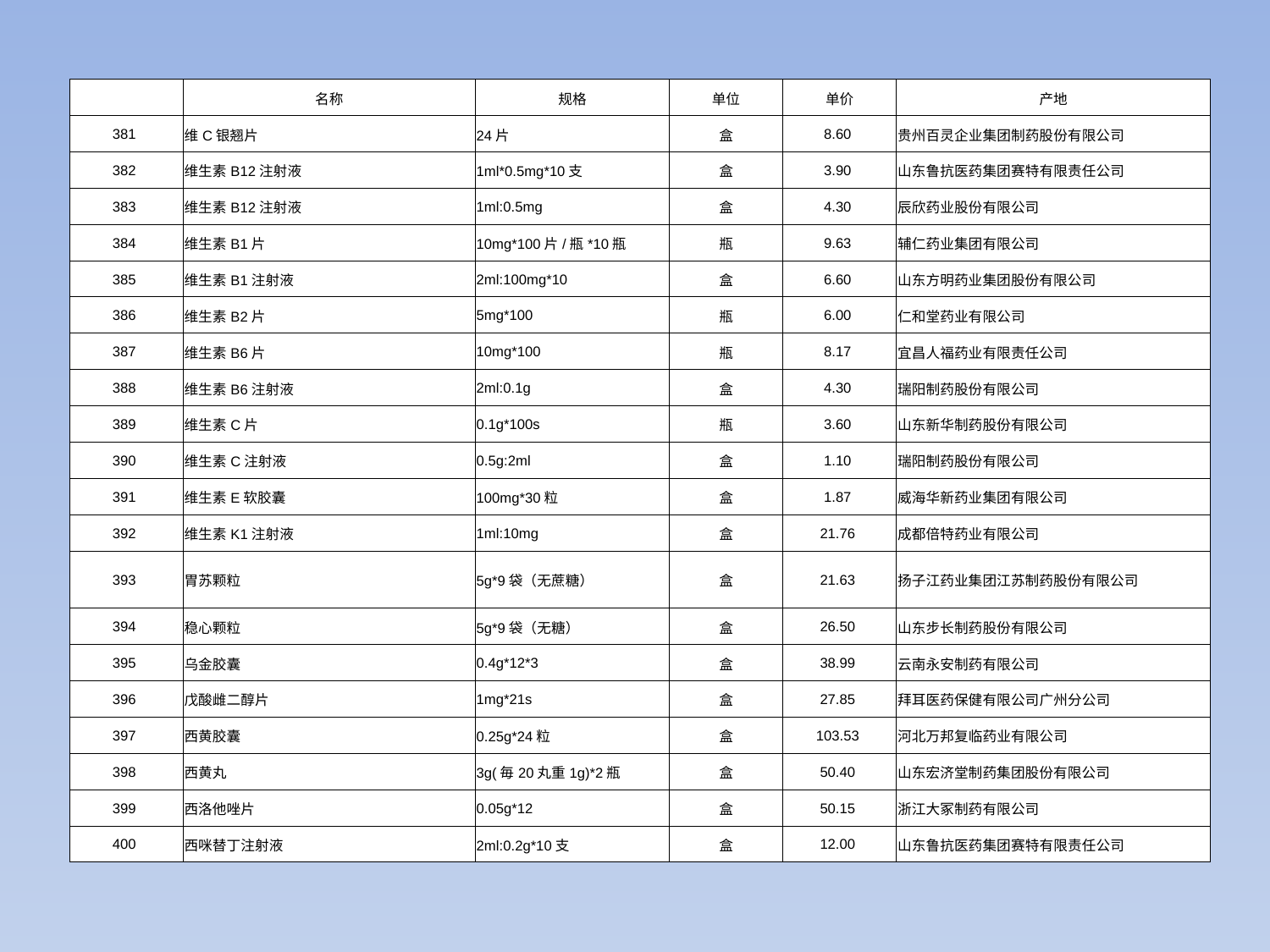

|  | 名称 | 规格 | 单位 | 单价 | 产地 |
| --- | --- | --- | --- | --- | --- |
| 381 | 维C银翘片 | 24片 | 盒 | 8.60 | 贵州百灵企业集团制药股份有限公司 |
| 382 | 维生素B12注射液 | 1ml\*0.5mg\*10支 | 盒 | 3.90 | 山东鲁抗医药集团赛特有限责任公司 |
| 383 | 维生素B12注射液 | 1ml:0.5mg | 盒 | 4.30 | 辰欣药业股份有限公司 |
| 384 | 维生素B1片 | 10mg\*100片/瓶\*10瓶 | 瓶 | 9.63 | 辅仁药业集团有限公司 |
| 385 | 维生素B1注射液 | 2ml:100mg\*10 | 盒 | 6.60 | 山东方明药业集团股份有限公司 |
| 386 | 维生素B2片 | 5mg\*100 | 瓶 | 6.00 | 仁和堂药业有限公司 |
| 387 | 维生素B6片 | 10mg\*100 | 瓶 | 8.17 | 宜昌人福药业有限责任公司 |
| 388 | 维生素B6注射液 | 2ml:0.1g | 盒 | 4.30 | 瑞阳制药股份有限公司 |
| 389 | 维生素C片 | 0.1g\*100s | 瓶 | 3.60 | 山东新华制药股份有限公司 |
| 390 | 维生素C注射液 | 0.5g:2ml | 盒 | 1.10 | 瑞阳制药股份有限公司 |
| 391 | 维生素E软胶囊 | 100mg\*30粒 | 盒 | 1.87 | 威海华新药业集团有限公司 |
| 392 | 维生素K1注射液 | 1ml:10mg | 盒 | 21.76 | 成都倍特药业有限公司 |
| 393 | 胃苏颗粒 | 5g\*9袋（无蔗糖） | 盒 | 21.63 | 扬子江药业集团江苏制药股份有限公司 |
| 394 | 稳心颗粒 | 5g\*9袋（无糖） | 盒 | 26.50 | 山东步长制药股份有限公司 |
| 395 | 乌金胶囊 | 0.4g\*12\*3 | 盒 | 38.99 | 云南永安制药有限公司 |
| 396 | 戊酸雌二醇片 | 1mg\*21s | 盒 | 27.85 | 拜耳医药保健有限公司广州分公司 |
| 397 | 西黄胶囊 | 0.25g\*24粒 | 盒 | 103.53 | 河北万邦复临药业有限公司 |
| 398 | 西黄丸 | 3g(毎20丸重1g)\*2瓶 | 盒 | 50.40 | 山东宏济堂制药集团股份有限公司 |
| 399 | 西洛他唑片 | 0.05g\*12 | 盒 | 50.15 | 浙江大冢制药有限公司 |
| 400 | 西咪替丁注射液 | 2ml:0.2g\*10支 | 盒 | 12.00 | 山东鲁抗医药集团赛特有限责任公司 |